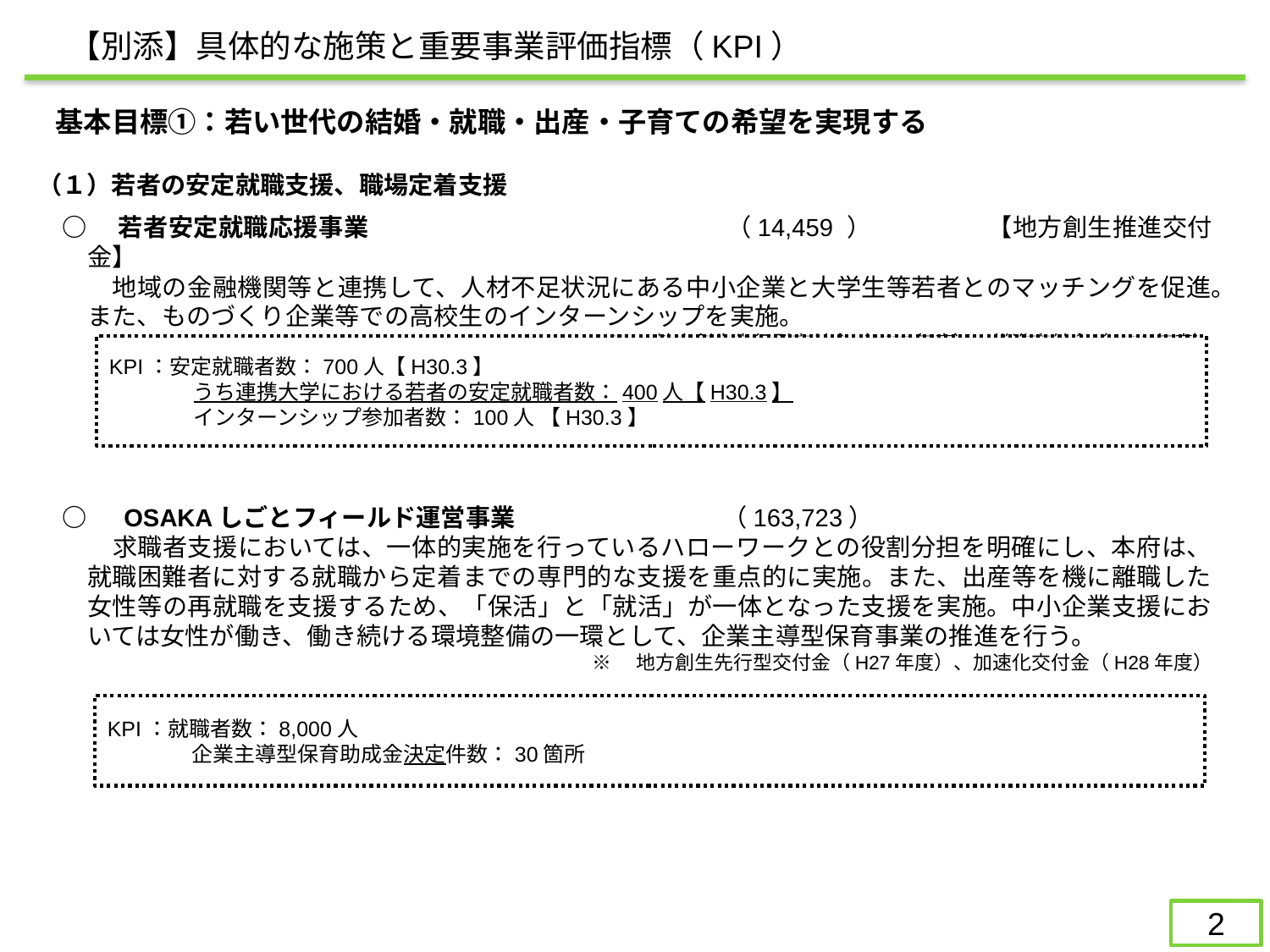

【別添】具体的な施策と重要事業評価指標（KPI）
　基本目標①：若い世代の結婚・就職・出産・子育ての希望を実現する
（１）若者の安定就職支援、職場定着支援
○　若者安定就職応援事業			（14,459 ）	 【地方創生推進交付金】
　　地域の金融機関等と連携して、人材不足状況にある中小企業と大学生等若者とのマッチングを促進。また、ものづくり企業等での高校生のインターンシップを実施。
※　地方創生先行型交付金（H27年度）、推進交付金（H28年度）
KPI：安定就職者数：700人【H30.3】
　　　　うち連携大学における若者の安定就職者数：400人【H30.3】
　　　　インターンシップ参加者数：100人 【H30.3】
○　OSAKAしごとフィールド運営事業		（163,723）
　　求職者支援においては、一体的実施を行っているハローワークとの役割分担を明確にし、本府は、就職困難者に対する就職から定着までの専門的な支援を重点的に実施。また、出産等を機に離職した女性等の再就職を支援するため、「保活」と「就活」が一体となった支援を実施。中小企業支援においては女性が働き、働き続ける環境整備の一環として、企業主導型保育事業の推進を行う。
※　地方創生先行型交付金（H27年度）、加速化交付金（H28年度）
KPI：就職者数：8,000人
　　　　企業主導型保育助成金決定件数：30箇所
2